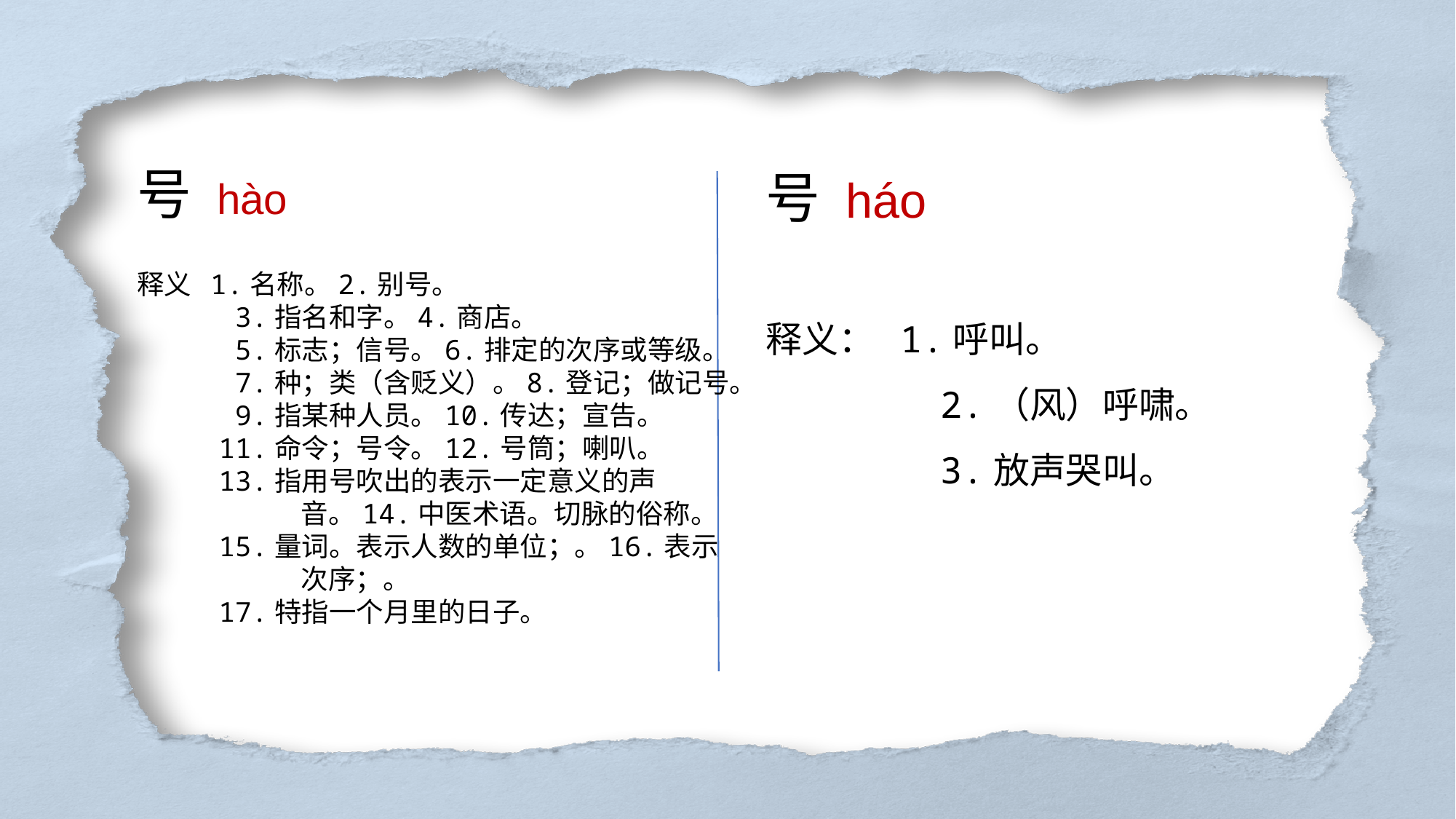

号 háo

释义：  1.呼叫。
        2.（风）呼啸。
        3.放声哭叫。

号 hào

释义  1.名称。2.别号。
      3.指名和字。4.商店。
      5.标志；信号。6.排定的次序或等级。
      7.种；类（含贬义）。8.登记；做记号。
      9.指某种人员。10.传达；宣告。
     11.命令；号令。12.号筒；喇叭。
     13.指用号吹出的表示一定意义的声音。14.中医术语。切脉的俗称。
     15.量词。表示人数的单位；。16.表示次序；。
     17.特指一个月里的日子。